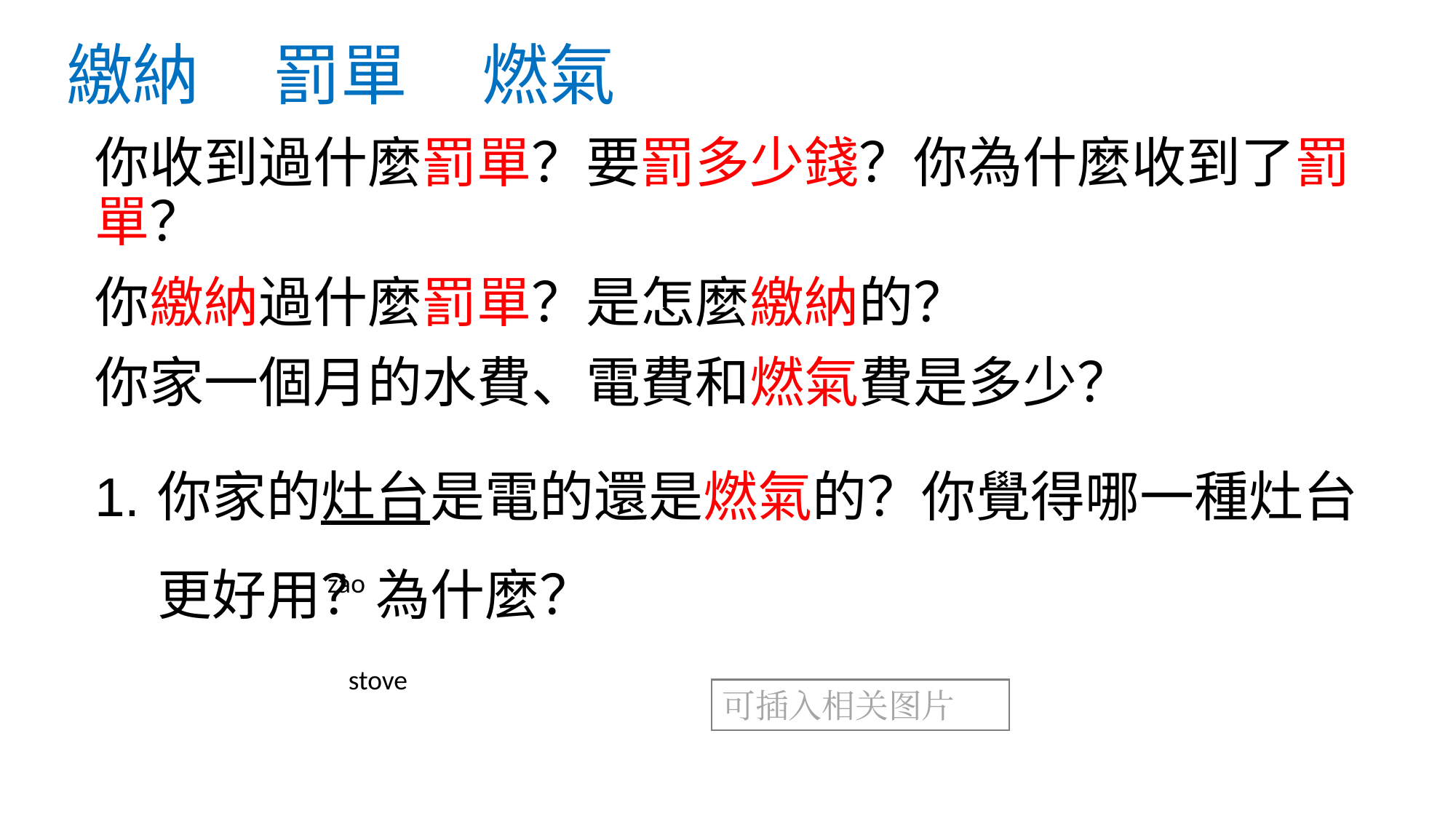

# 繳納     罰單     燃氣
你收到過什麼罰單？要罰多少錢？你為什麼收到了罰單？
你繳納過什麼罰單？是怎麼繳納的？
你家一個月的水費、電費和燃氣費是多少？
你家的灶台是電的還是燃氣的？你覺得哪一種灶台更好用？為什麼？
zào
stove
可插入相关图片